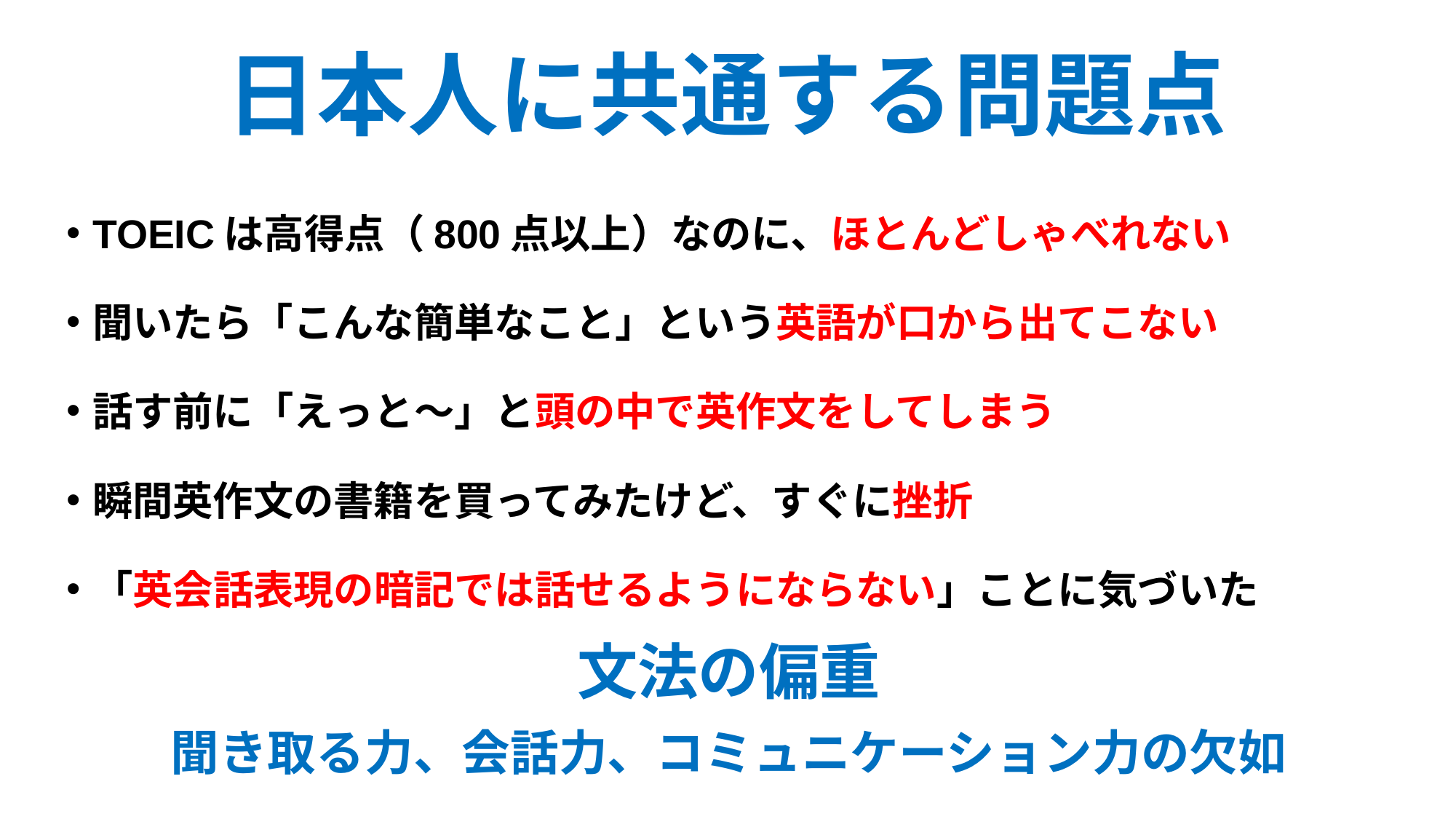

日本人に共通する問題点
TOEICは高得点（800点以上）なのに、ほとんどしゃべれない
聞いたら「こんな簡単なこと」という英語が口から出てこない
話す前に「えっと～」と頭の中で英作文をしてしまう
瞬間英作文の書籍を買ってみたけど、すぐに挫折
「英会話表現の暗記では話せるようにならない」ことに気づいた
文法の偏重
聞き取る力、会話力、コミュニケーション力の欠如